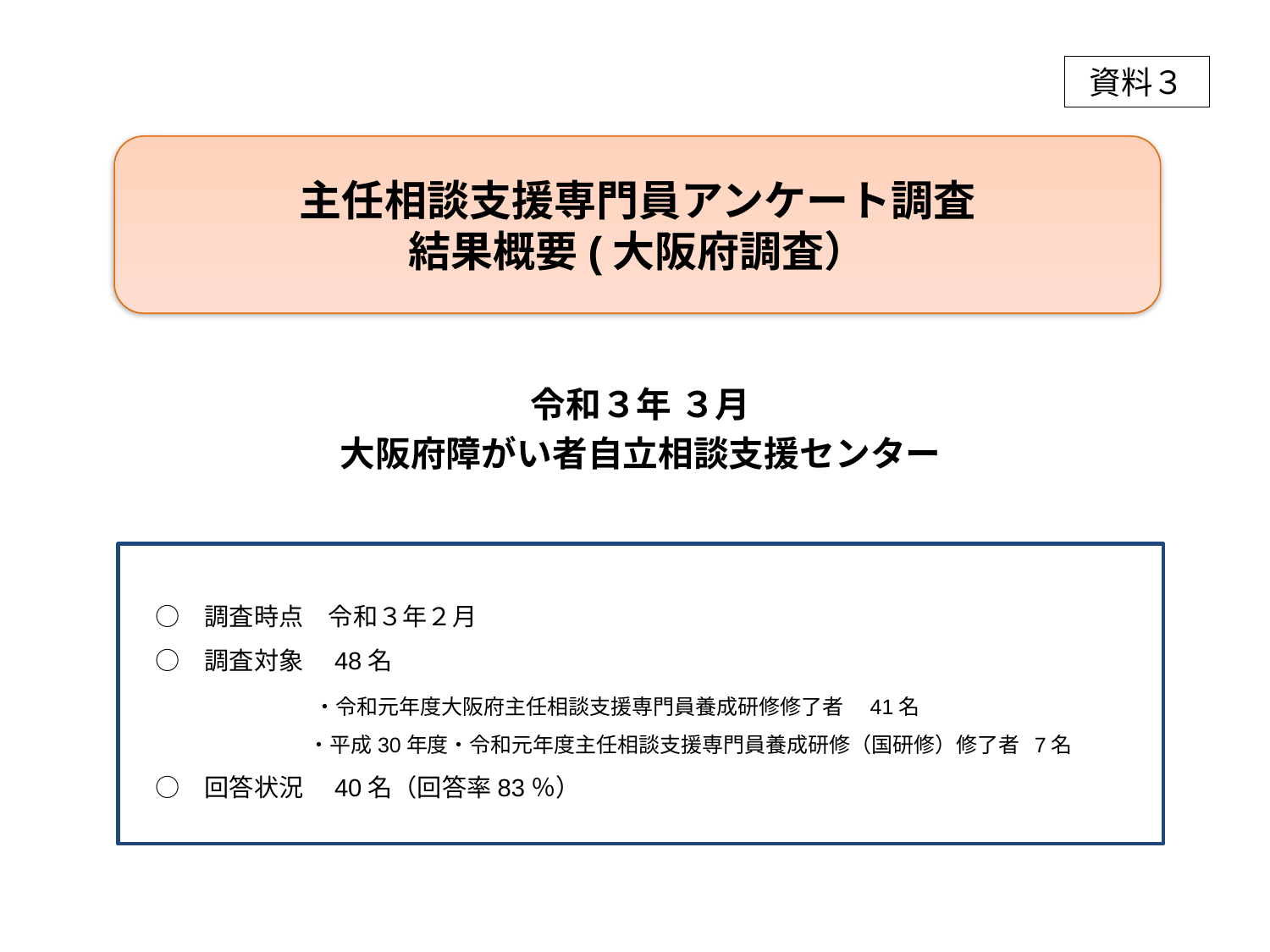

資料３
主任相談支援専門員アンケート調査
結果概要(大阪府調査）
令和３年 ３月
大阪府障がい者自立相談支援センター
　○　調査時点　令和３年２月
　○　調査対象　48名
　　　　　　　  ・令和元年度大阪府主任相談支援専門員養成研修修了者　41名
　　　　　　　　  ・平成30年度・令和元年度主任相談支援専門員養成研修（国研修）修了者  7名
　○　回答状況　40名（回答率83％）